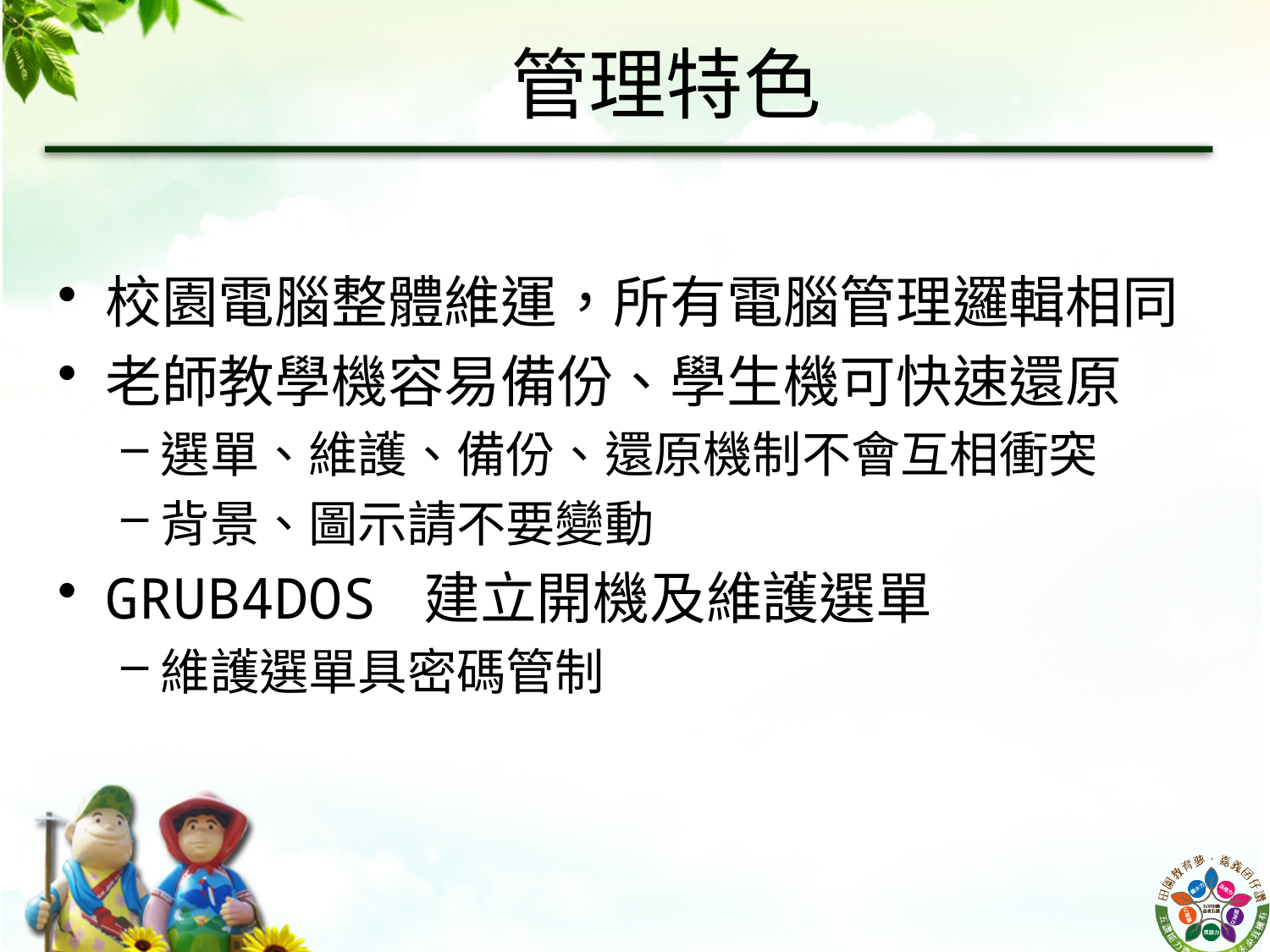

# 管理特色

校園電腦整體維運，所有電腦管理邏輯相同
老師教學機容易備份、學生機可快速還原
選單、維護、備份、還原機制不會互相衝突
背景、圖示請不要變動
GRUB4DOS 建立開機及維護選單
維護選單具密碼管制